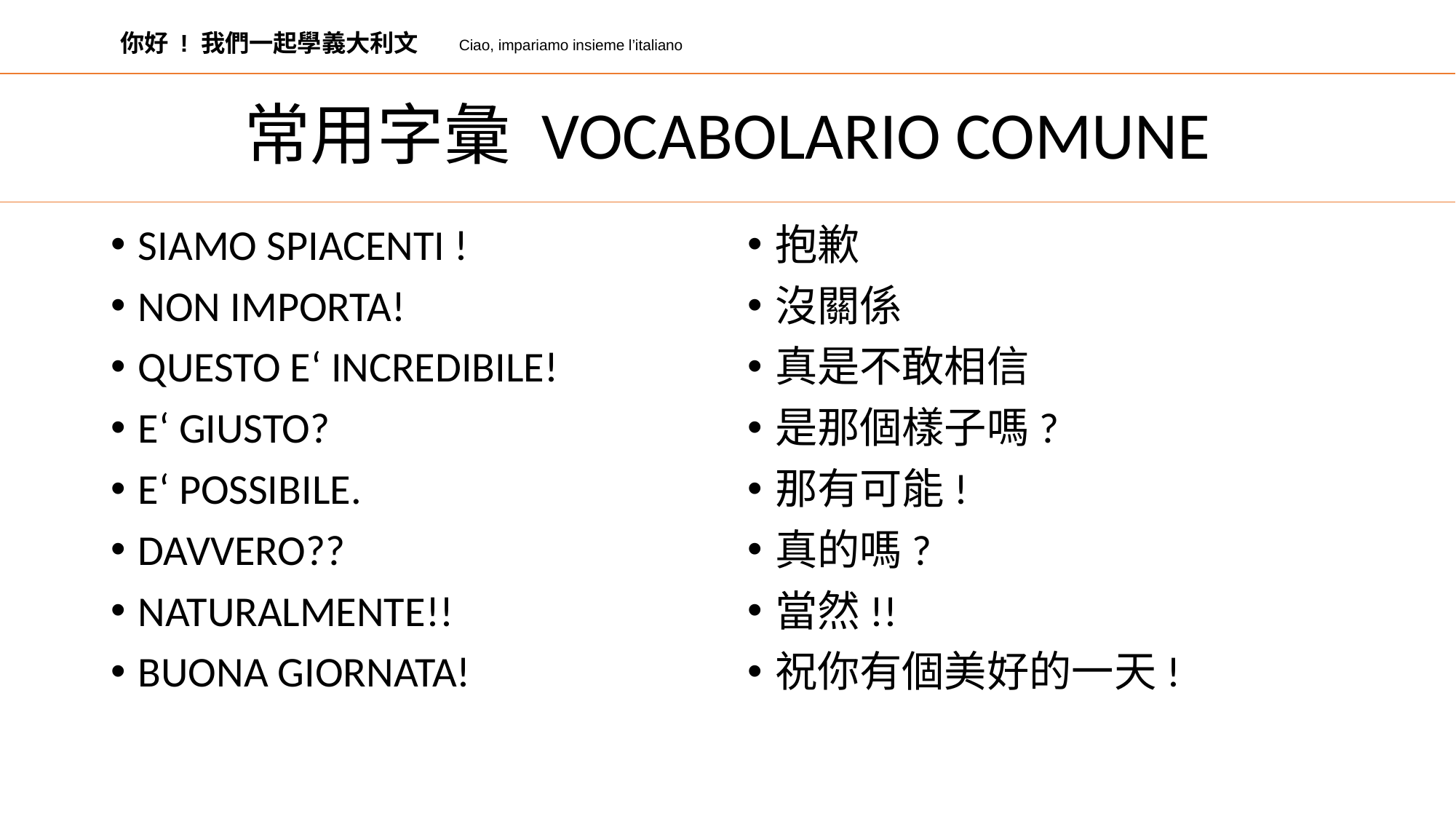

你好 ! 我們一起學義大利文

Ciao, impariamo insieme l’italiano

# 常用字彙 VOCABOLARIO COMUNE
SIAMO SPIACENTI !
NON IMPORTA!
QUESTO E‘ INCREDIBILE!
E‘ GIUSTO?
E‘ POSSIBILE.
DAVVERO??
NATURALMENTE!!
BUONA GIORNATA!
抱歉
沒關係
真是不敢相信
是那個樣子嗎?
那有可能!
真的嗎?
當然!!
祝你有個美好的一天!